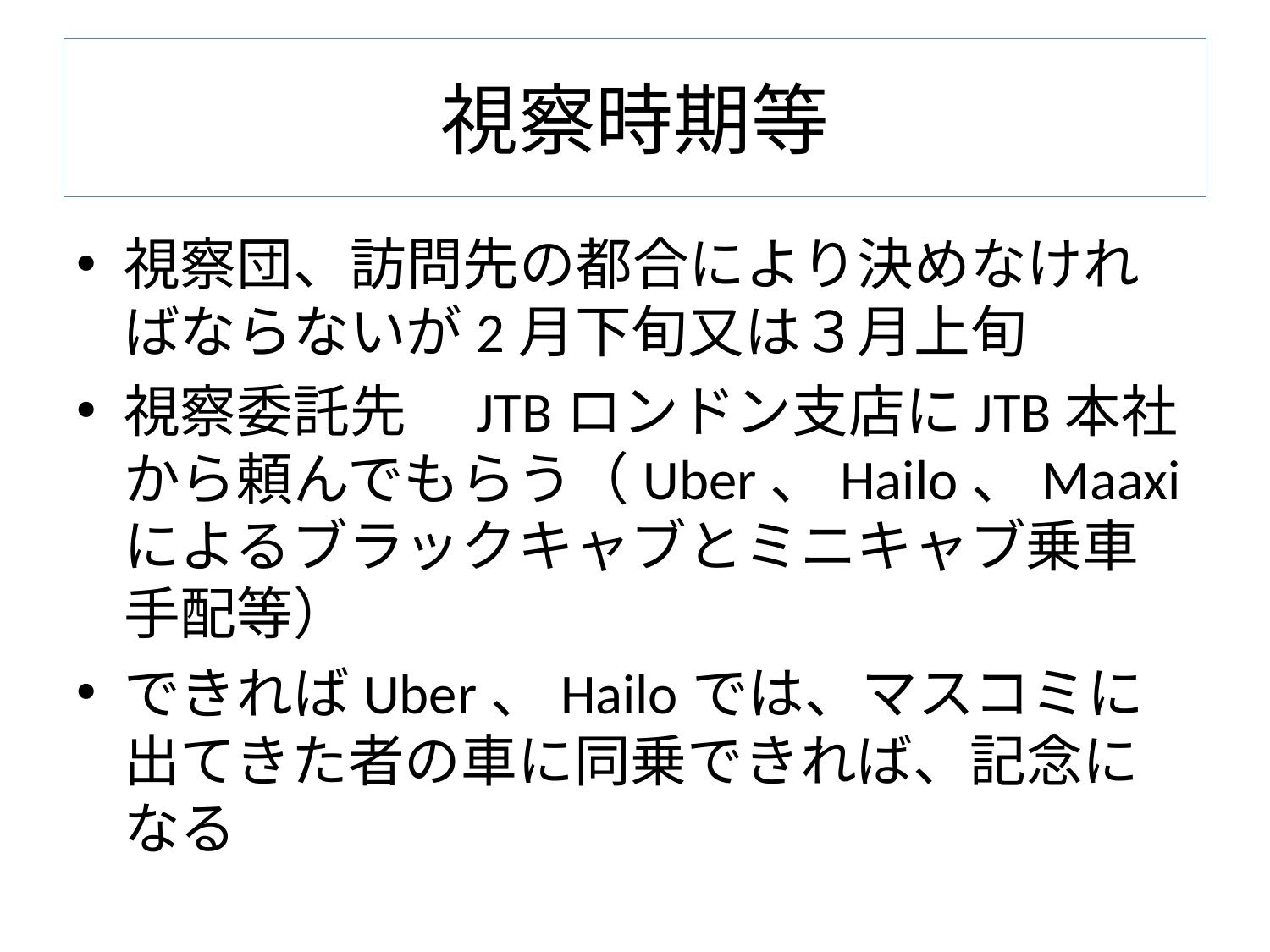

# 視察時期等
視察団、訪問先の都合により決めなければならないが2月下旬又は３月上旬
視察委託先　JTBロンドン支店にJTB本社から頼んでもらう（Uber、Hailo、Maaxiによるブラックキャブとミニキャブ乗車手配等）
できればUber、Hailoでは、マスコミに出てきた者の車に同乗できれば、記念になる